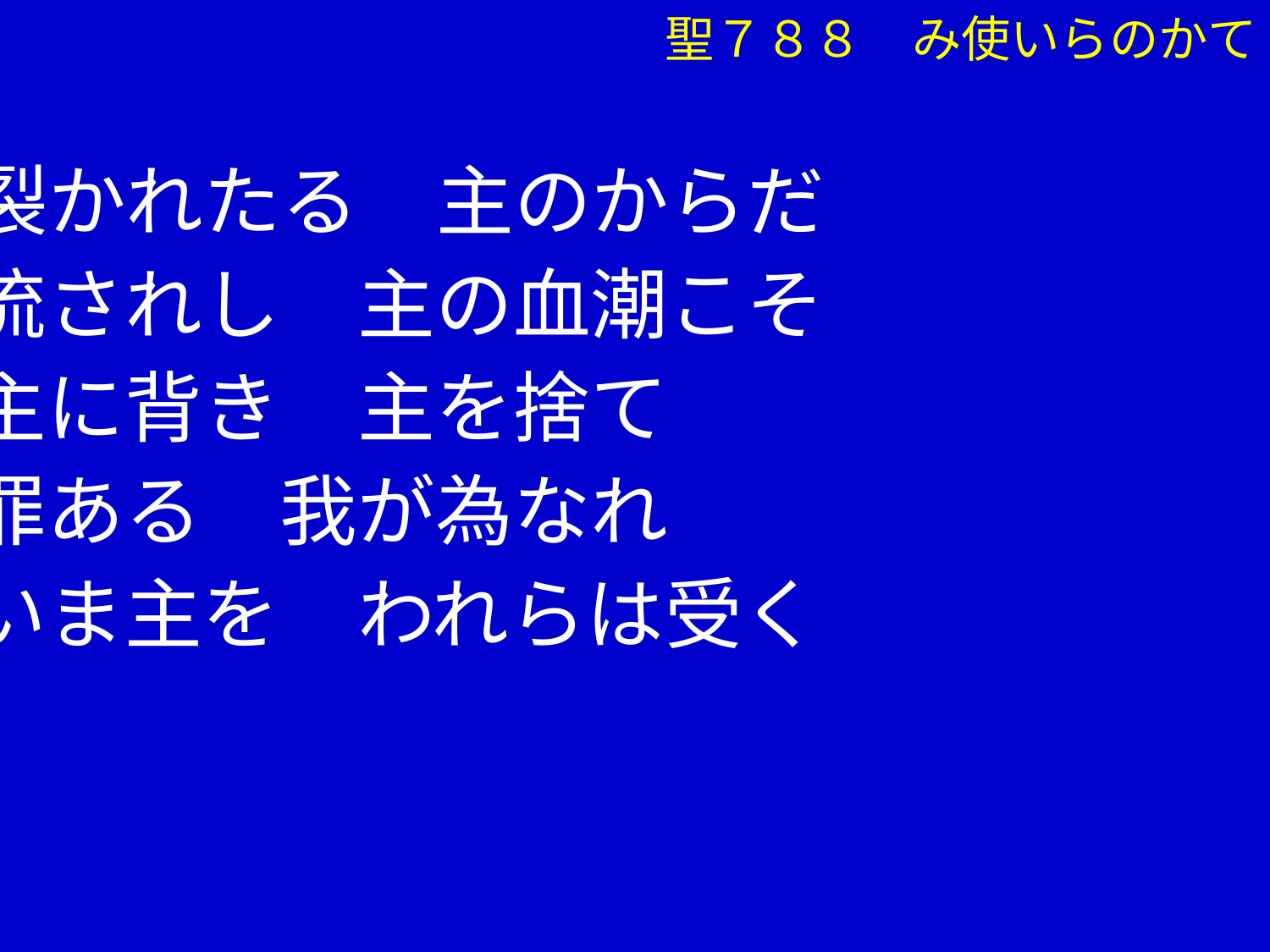

聖７８８　み使いらのかて

②裂かれたる　主のからだ
　 流されし　主の血潮こそ
　 主に背き　主を捨て
　 罪ある　我が為なれ
　 いま主を　われらは受く